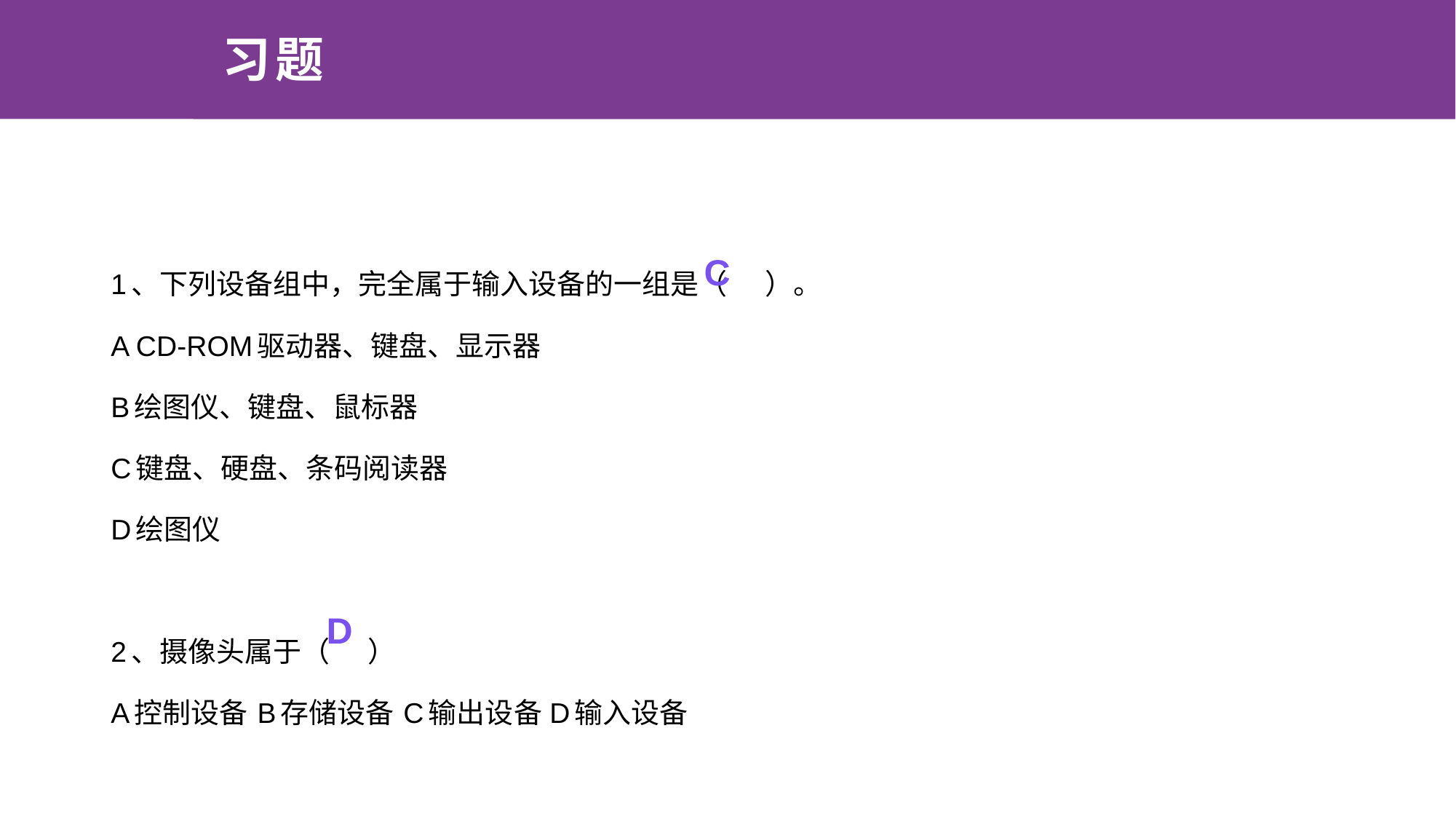

# 习题
1、下列设备组中，完全属于输入设备的一组是（      ）。
A CD-ROM驱动器、键盘、显示器
B绘图仪、键盘、鼠标器
C键盘、硬盘、条码阅读器
D绘图仪

2、摄像头属于（      ）
A控制设备	B存储设备	C输出设备	D输入设备

C
D